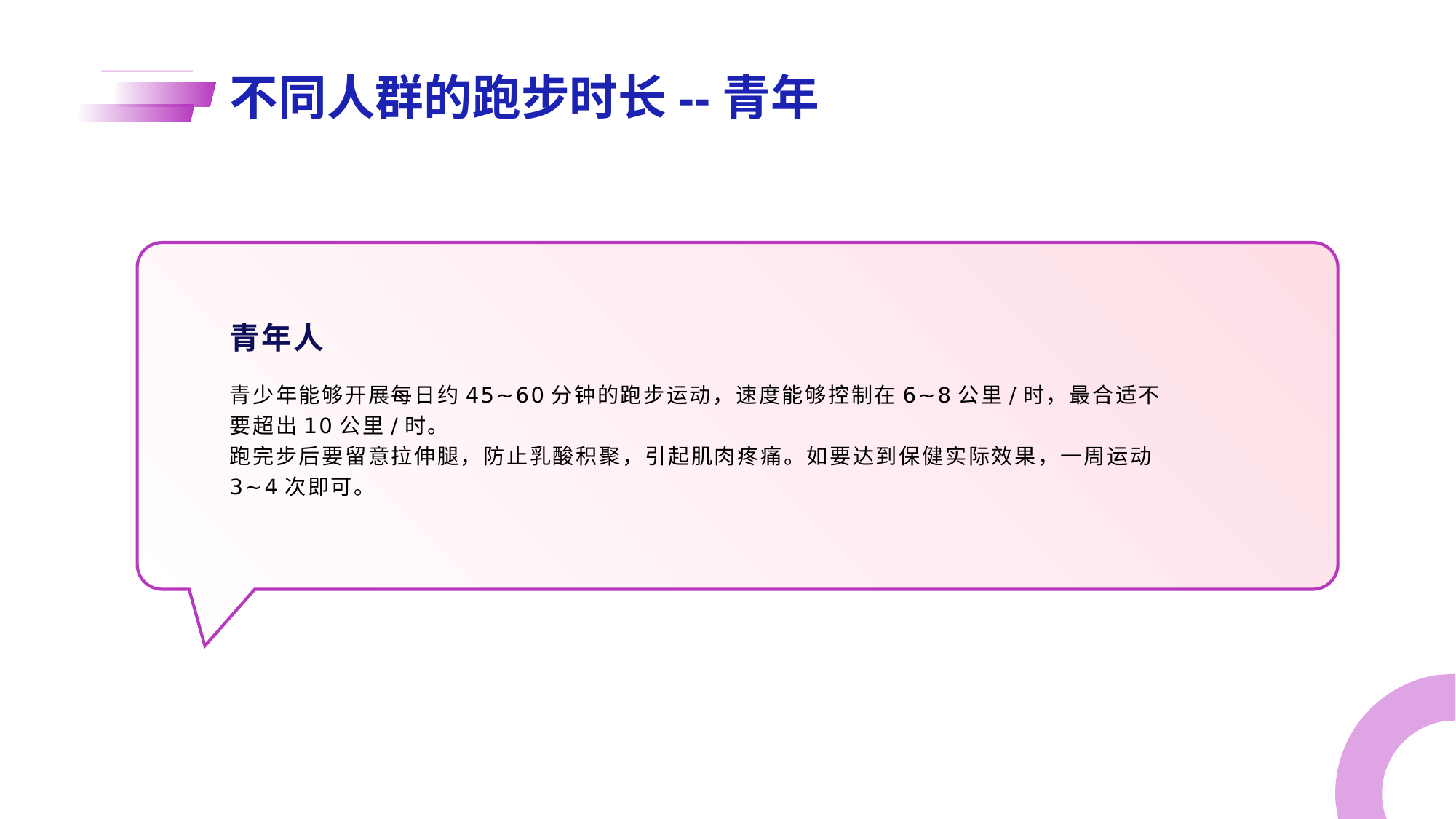

# 不同人群的跑步时长--青年

青年人
青少年能够开展每日约45~60分钟的跑步运动，速度能够控制在6~8公里/时，最合适不要超出10公里/时。
跑完步后要留意拉伸腿，防止乳酸积聚，引起肌肉疼痛。如要达到保健实际效果，一周运动3~4次即可。